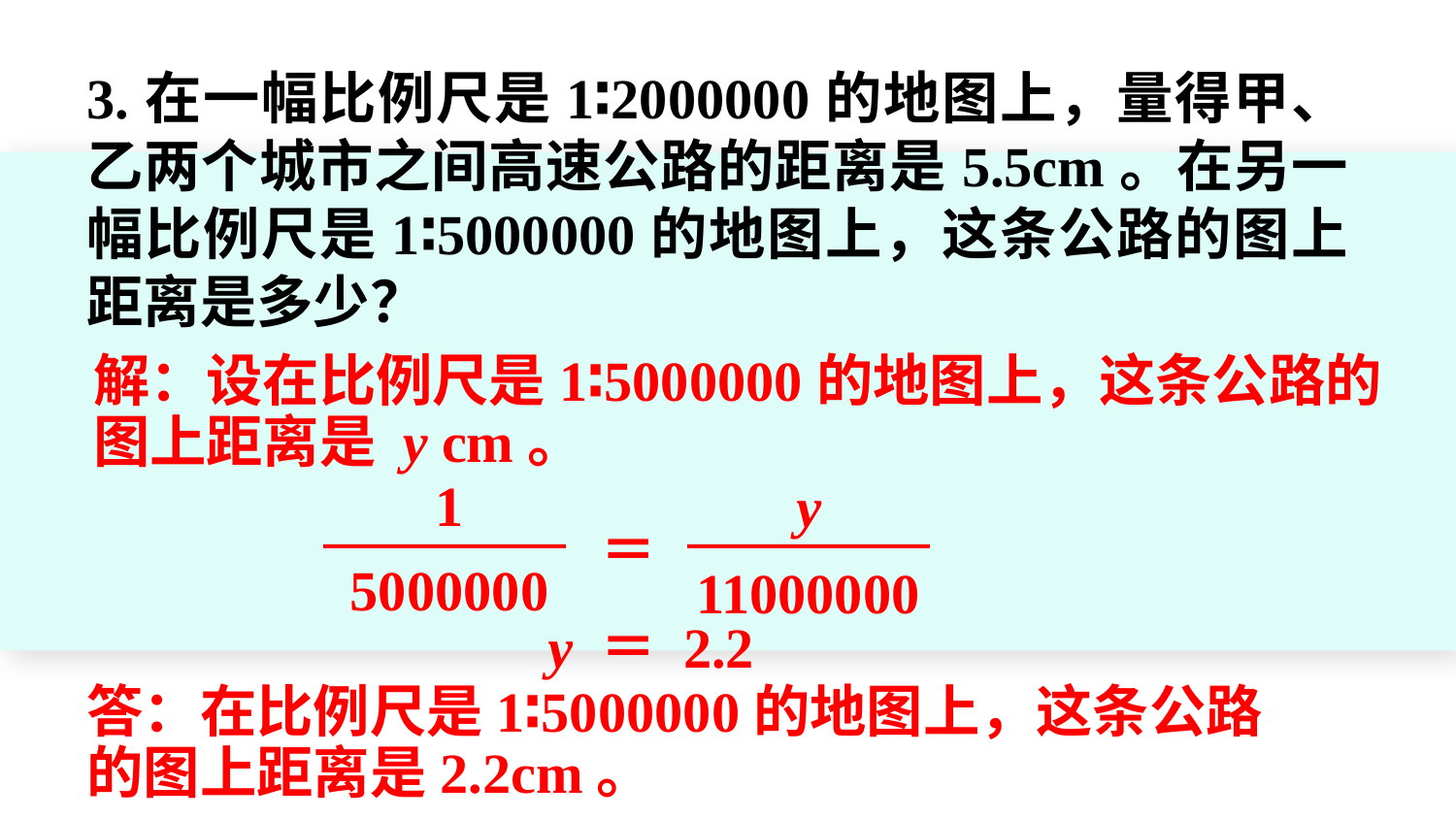

3.在一幅比例尺是1∶2000000的地图上，量得甲、乙两个城市之间高速公路的距离是5.5cm。在另一幅比例尺是1∶5000000的地图上，这条公路的图上距离是多少？
解：设在比例尺是1∶5000000的地图上，这条公路的
图上距离是 y cm。
1
y
＝
5000000
11000000
y ＝ 2.2
答：在比例尺是1∶5000000的地图上，这条公路的图上距离是2.2cm。